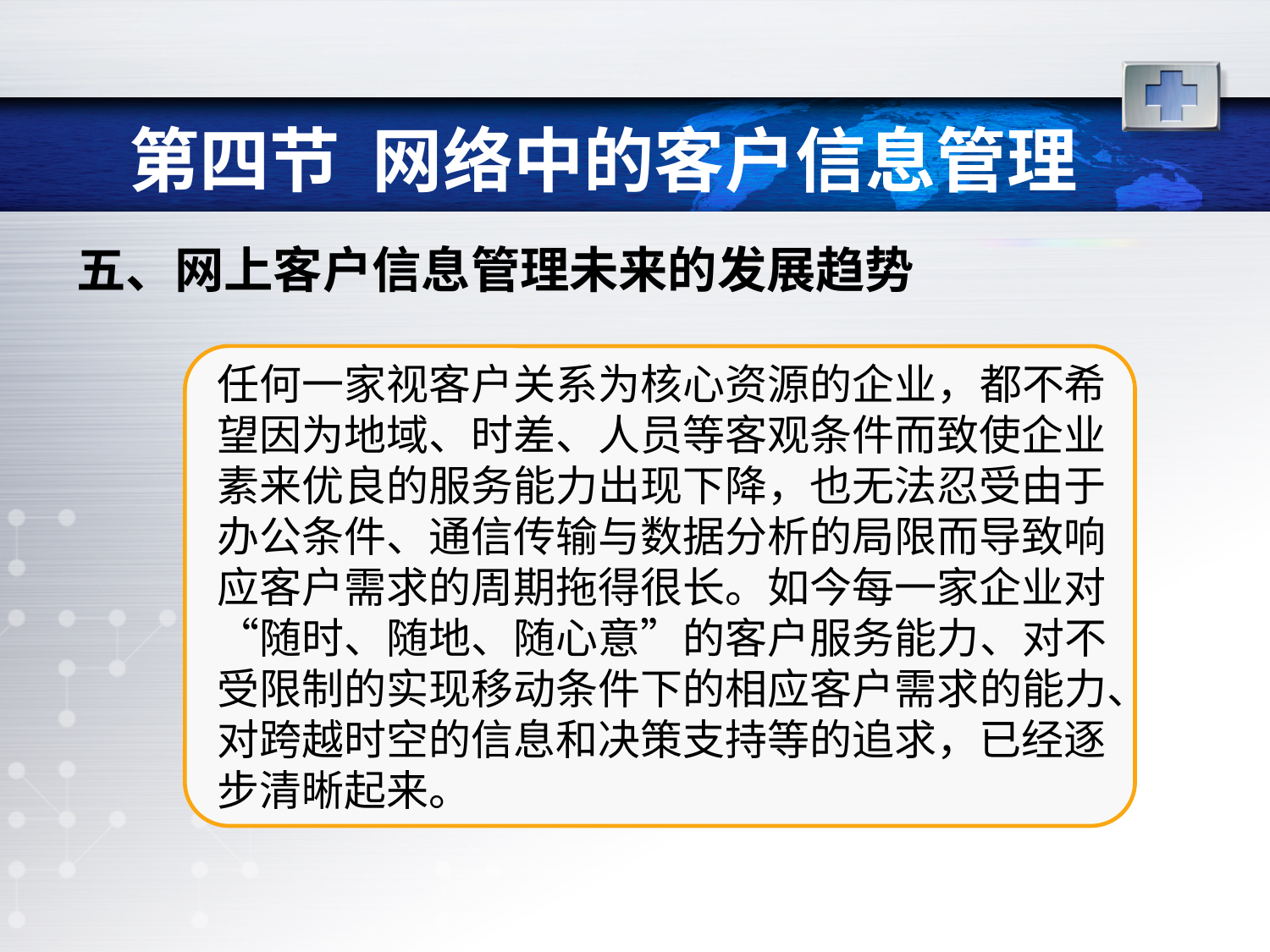

# 第四节  网络中的客户信息管理
五、网上客户信息管理未来的发展趋势

任何一家视客户关系为核心资源的企业，都不希望因为地域、时差、人员等客观条件而致使企业素来优良的服务能力出现下降，也无法忍受由于办公条件、通信传输与数据分析的局限而导致响应客户需求的周期拖得很长。如今每一家企业对“随时、随地、随心意”的客户服务能力、对不受限制的实现移动条件下的相应客户需求的能力、对跨越时空的信息和决策支持等的追求，已经逐步清晰起来。